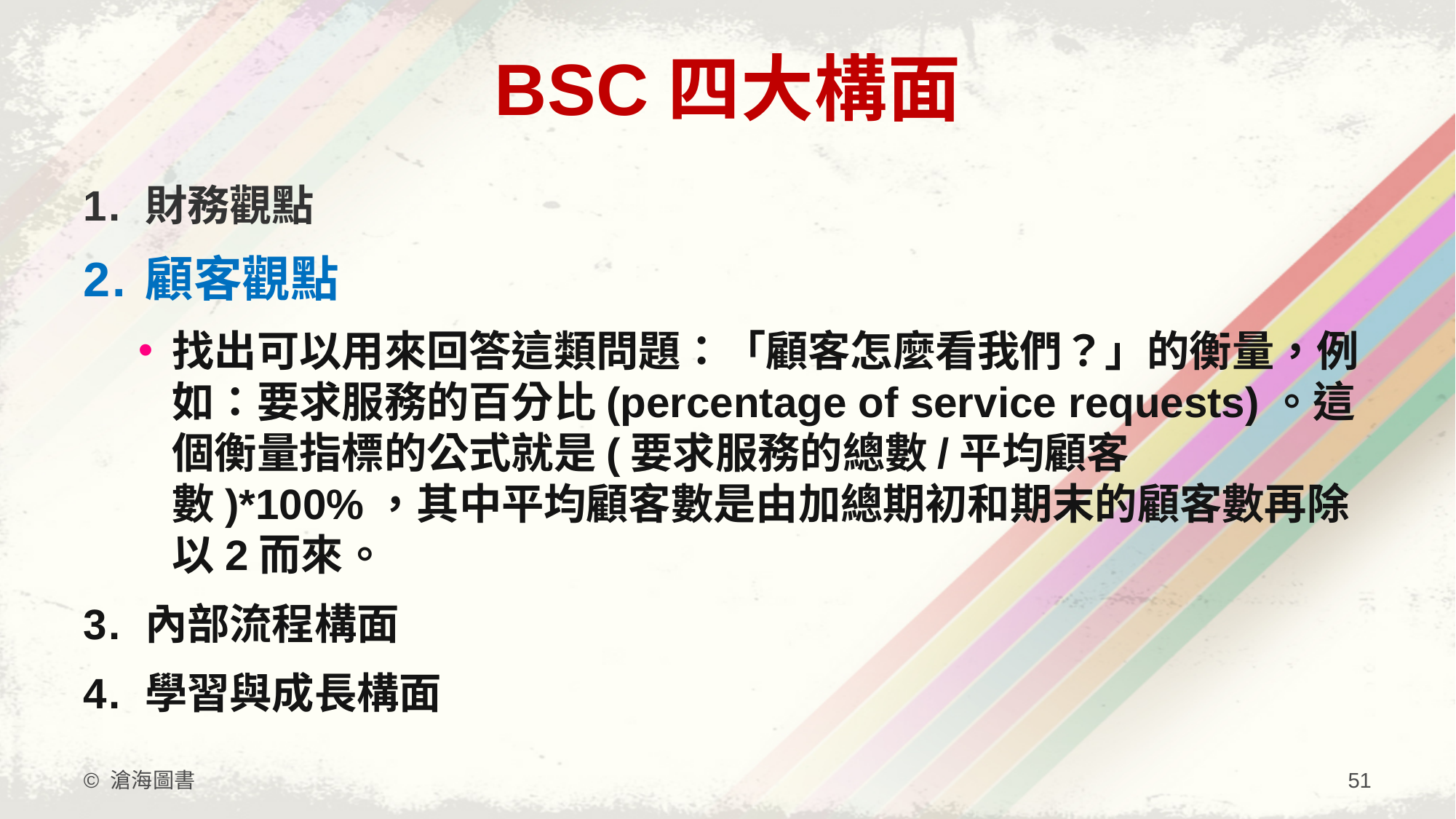

# BSC四大構面
財務觀點
顧客觀點
找出可以用來回答這類問題：「顧客怎麼看我們？」的衡量，例如：要求服務的百分比(percentage of service requests)。這個衡量指標的公式就是(要求服務的總數/平均顧客數)*100%，其中平均顧客數是由加總期初和期末的顧客數再除以2而來。
內部流程構面
學習與成長構面
© 滄海圖書
51